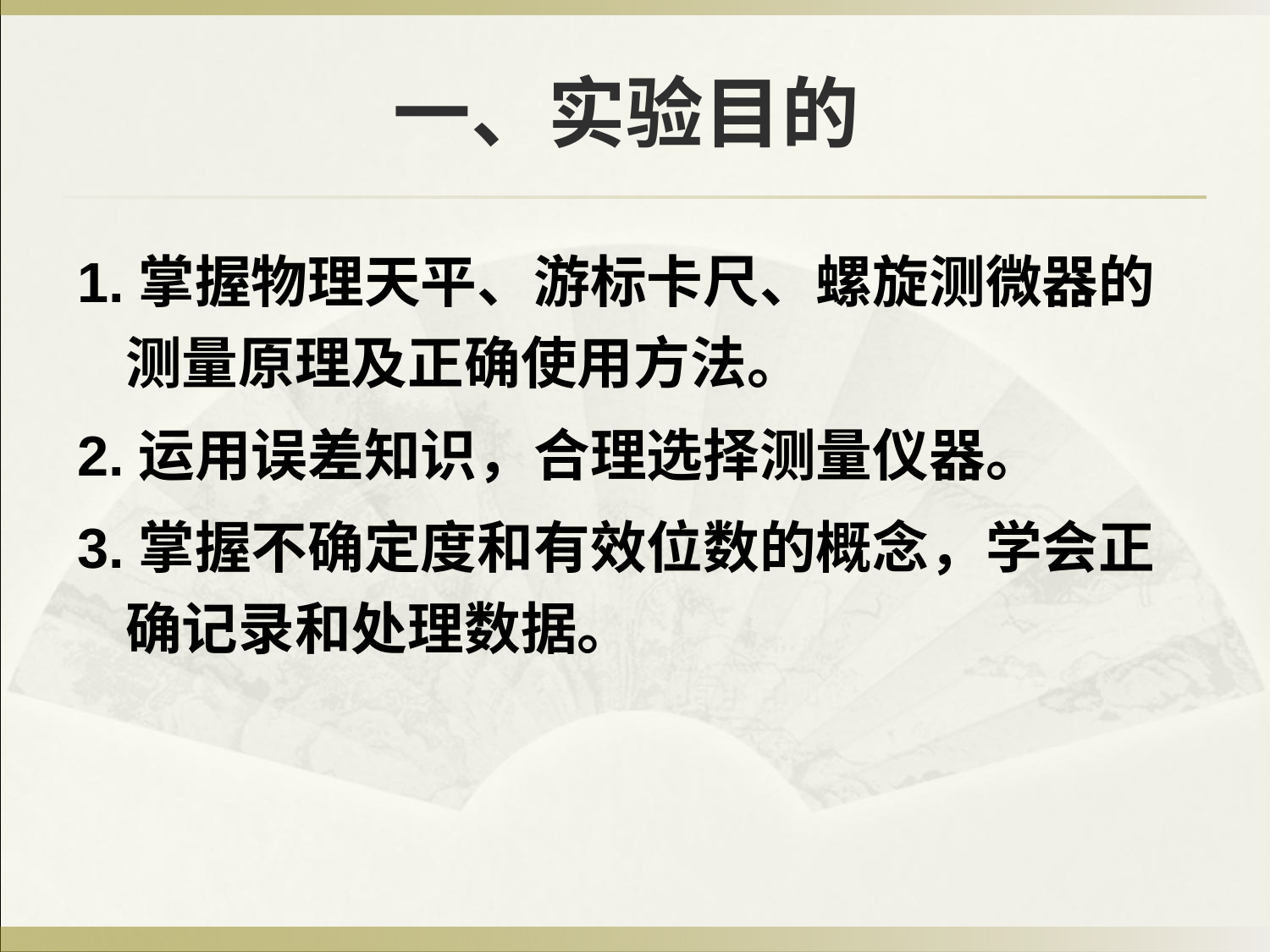

# 一、实验目的
1.掌握物理天平、游标卡尺、螺旋测微器的测量原理及正确使用方法。
2.运用误差知识，合理选择测量仪器。
3.掌握不确定度和有效位数的概念，学会正确记录和处理数据。